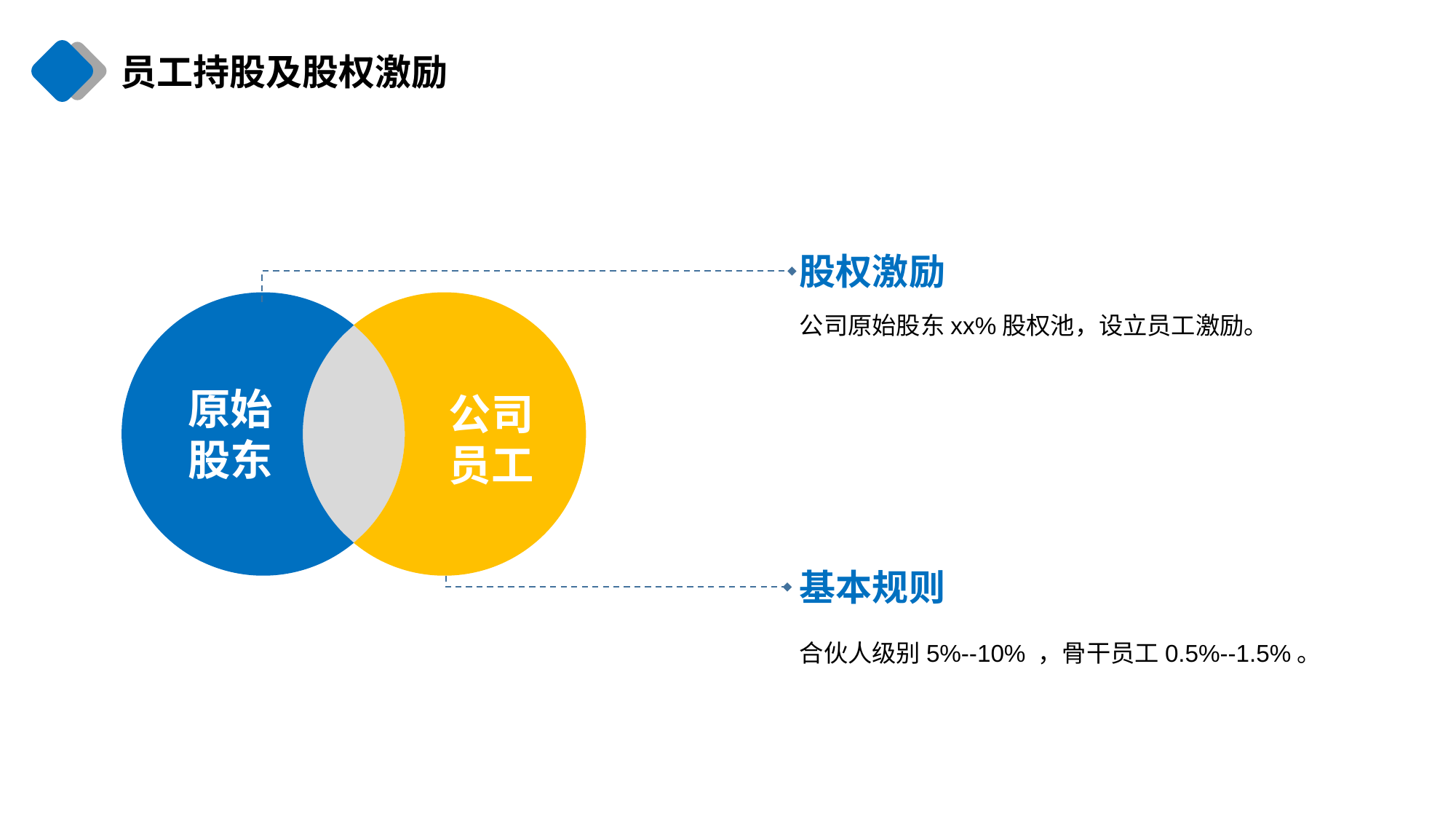

员工持股及股权激励
股权激励

公司原始股东xx%股权池，设立员工激励。
原始
股东
公司
员工
基本规则

合伙人级别5%--10% ，骨干员工0.5%--1.5%。